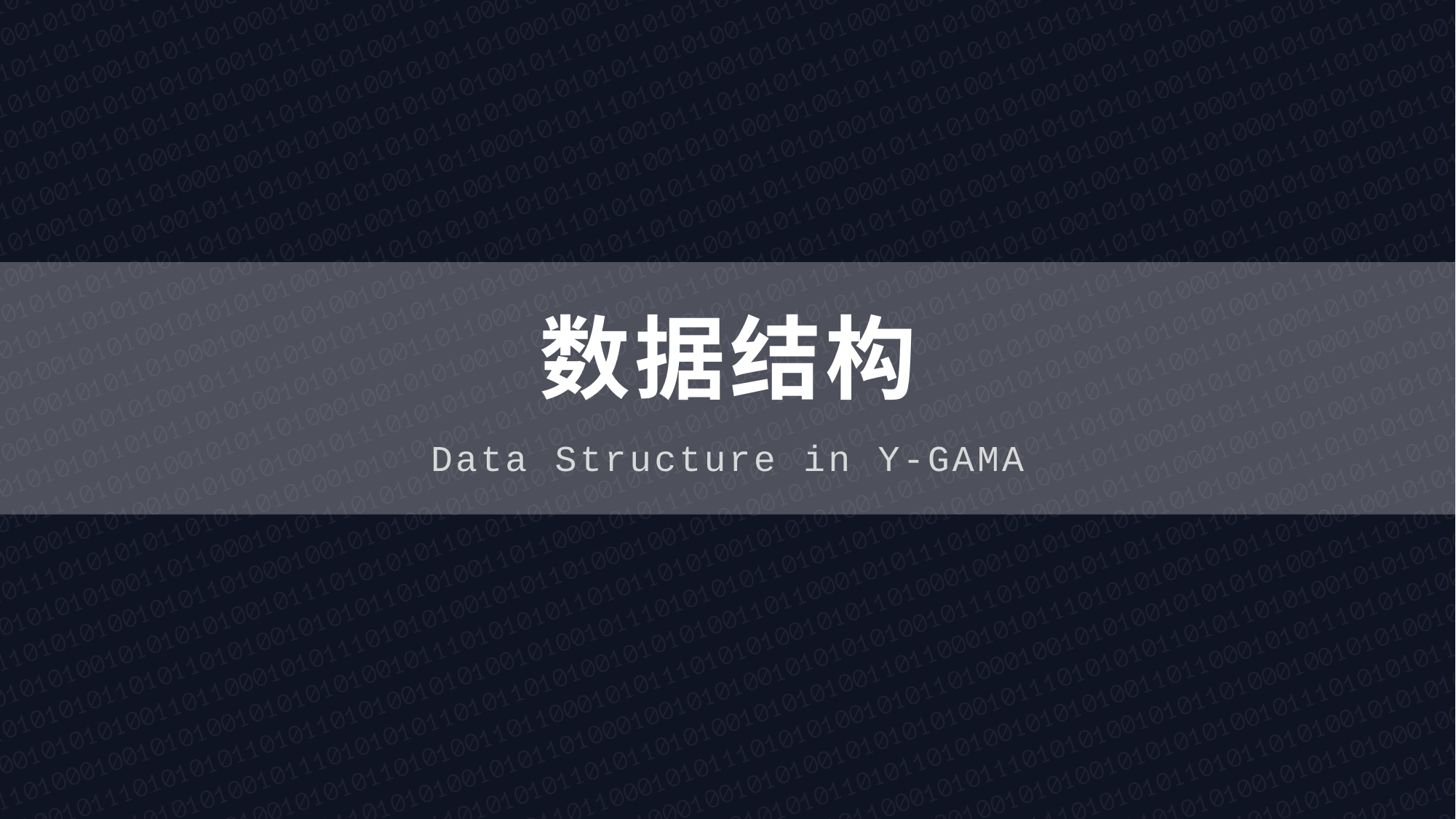

100110110001010111010101001010110100010010101001010101010010111010101011010110101001010101001101100010101110101010010101101000100101010010101010100101110101010110101101010010101010011011000101011101010100101011010001001010100101010101001011101010101101011010100101010100110110001010111010101001010110100010010101001010101010010111010101011010110101001010101001101100010101110101010010101101000100101010010101010100101110101010110101101010010101010011011000101011101010100101011010001001010100101010101001011101010101101011010100101010110101001101100010101110101010010101101000100101010010101010100101110101010110101101010010101010011011000101011101010100101011010001001010100101010101001011101010101101100110110001010111010101001010110100010010101001010101010010111010101011010110101001010101001101100010101110101010010101101000100101010010101010100101110101010110101101010010101010011011000101011101010100101011010001001010100101010101001011101010101101011010100101010100110110001010111010101001010110100010010101001010101010010111010101011010110101001010101001101100010101110101010010101101000100101010010101010100101110101010110101101010010101010011011000101011101010100101011010001001010100101010101001011101010101101011010100101010100110110001010111010101001010110100010010101001010101010010111010101011010110101001010101001101100010101110101010010101101000100101010010101010100101110101010110101101010010101011010100110110001010111010101001010110100010010101001010101010010111010101011010110101001010101001101100010101110101010010101101000100101010010101010100101110101010110110011011000101011101010100101011010001001010100101010101001011101010101101011010100101010100110110001010111010101001010110100010010101001010101010010111010101011010110101001010100101001011101010101101011010100101010100110110001010111010101001010110100010010101001010101010010111010101011010110101001010101001101100010101110101010010101101000100101010010101010100101110101010110101101010010101011010100110110001010111010101001010110100010010101001010101010010111010101011010110101001010101001101100010101110101010010101101000100101010010101010100101110101010110110011011000101011101010100101011010001001010100101010101001011101010101101011010100101010100110110001010111010101001010110100010010101001010101010010111010101011010110101001010101001101100010101110101010010101101000100101010010101010100101110101010110101101010010101010011011000101011101010100101011010001001010100101010101001011101010101101011010100101010100110110001010111010101001010110100010010101001010101010010111010101011010110101001010101001101100010101110101010010101101000100101010010101010100101110101010110101101010010101010011011000101011101010100101011010001001010100101010101001011101010101101011010100101010100110110001010111010101001010110100010010101001010101010010111010101011010110101001010101101010011011000101011101010100101011010001001010100101010101001011101010101101011010100101010100110110001010111010101001010110100010010101001010101010010111010101011011001101100010101110101010010101101000100101010010101010100101110101010110101101010010101010011011000101011101010100101011010001001010100101010101001011101010101101011010100101010010100101110101010110101101010010101010011011000101011101010100101011010001001010100101010101001011101010101101011010100101010100110110001010111010101001010110100010010101001010101010010111010101011010110101001010101101010011011000101011101010100101011010001001010100101010101001011101010101101011010100101010100110110001010111010101001010110100010010101001010101010010111010101011011001101100010101110101010010101101000100101010010101010100101110101010110101101010010101010011011000101011101010100101011010001001010100101010101001011101010101101011010100101010100110110001010111010101001010110100010010101001010101010010111010101011010110101001010101001101100010101110101010010101101000100101010010101010100101110101010110101101010010101010011011000101011101010100101011010001001010100101010101001011101010101101011010100101010100110110001010111010101001010110100010010101001010101010010111010101011010110101001010101001101100010101110101010010101101000100101010010101010100101110101010110101101010010101010011011000101011101010100101011010001001010100101010101001011101010101101011010100101010110101001101100010101110101010010101101000100101010010101010100101110101010110101101010010101010011011000101011101010100101011010001001010100101010101001011101010101101100110110001010111010101001010110100010010101001010101010010111010101011010110101001010101001101100010101110101010010101101000100101010010101010100101110101010110101101010010101001010010111010101011010110101001010101001101100010101110101010010101101000100101010010101010100100010101110101010010101101000100101010010101010100101110101010110101101010010101010011011000101011101010100101011010001001010100101010101001011101010101101011010100101010100110110001010111010101001010110100010010101001010101010010111010101011010110101001010101101010011011000101011101010100101011010001001010100101010101001011101010101101011010100101010100110110001010111010101001010110100010010101001010101010010111010101011011001101100010101110101010010101101000100101010010101010100101110101010110101101010010101010011011000101011101010100101011010001001010100101010101001011101010101101011010100101010
# 数据结构

Data Structure in Y-GAMA